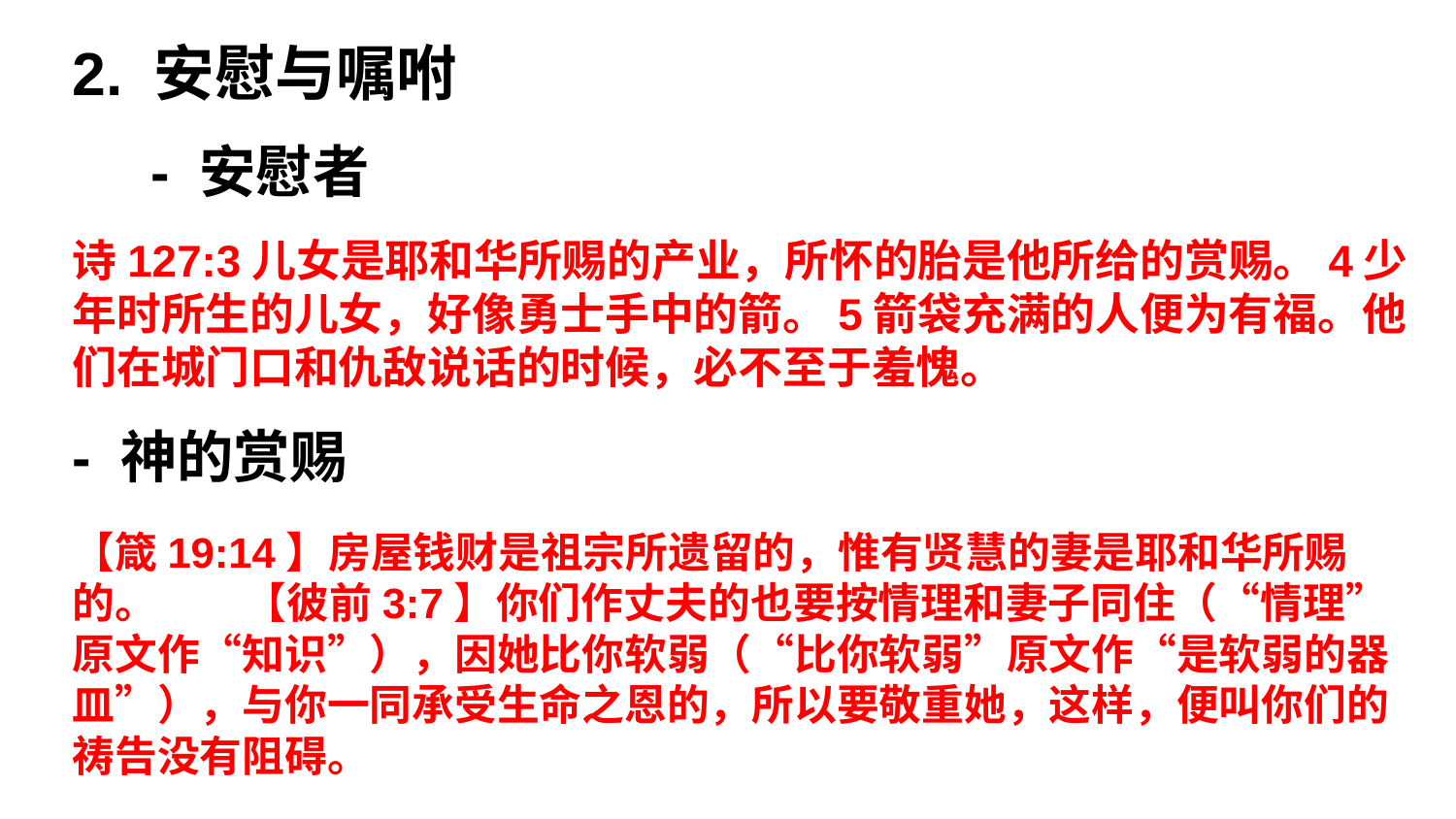

2. 安慰与嘱咐
     - 安慰者
诗127:3儿女是耶和华所赐的产业，所怀的胎是他所给的赏赐。4少年时所生的儿女，好像勇士手中的箭。5箭袋充满的人便为有福。他们在城门口和仇敌说话的时候，必不至于羞愧。
- 神的赏赐
【箴19:14】房屋钱财是祖宗所遗留的，惟有贤慧的妻是耶和华所赐的。         【彼前3:7】你们作丈夫的也要按情理和妻子同住（“情理”原文作“知识”），因她比你软弱（“比你软弱”原文作“是软弱的器皿”），与你一同承受生命之恩的，所以要敬重她，这样，便叫你们的祷告没有阻碍。